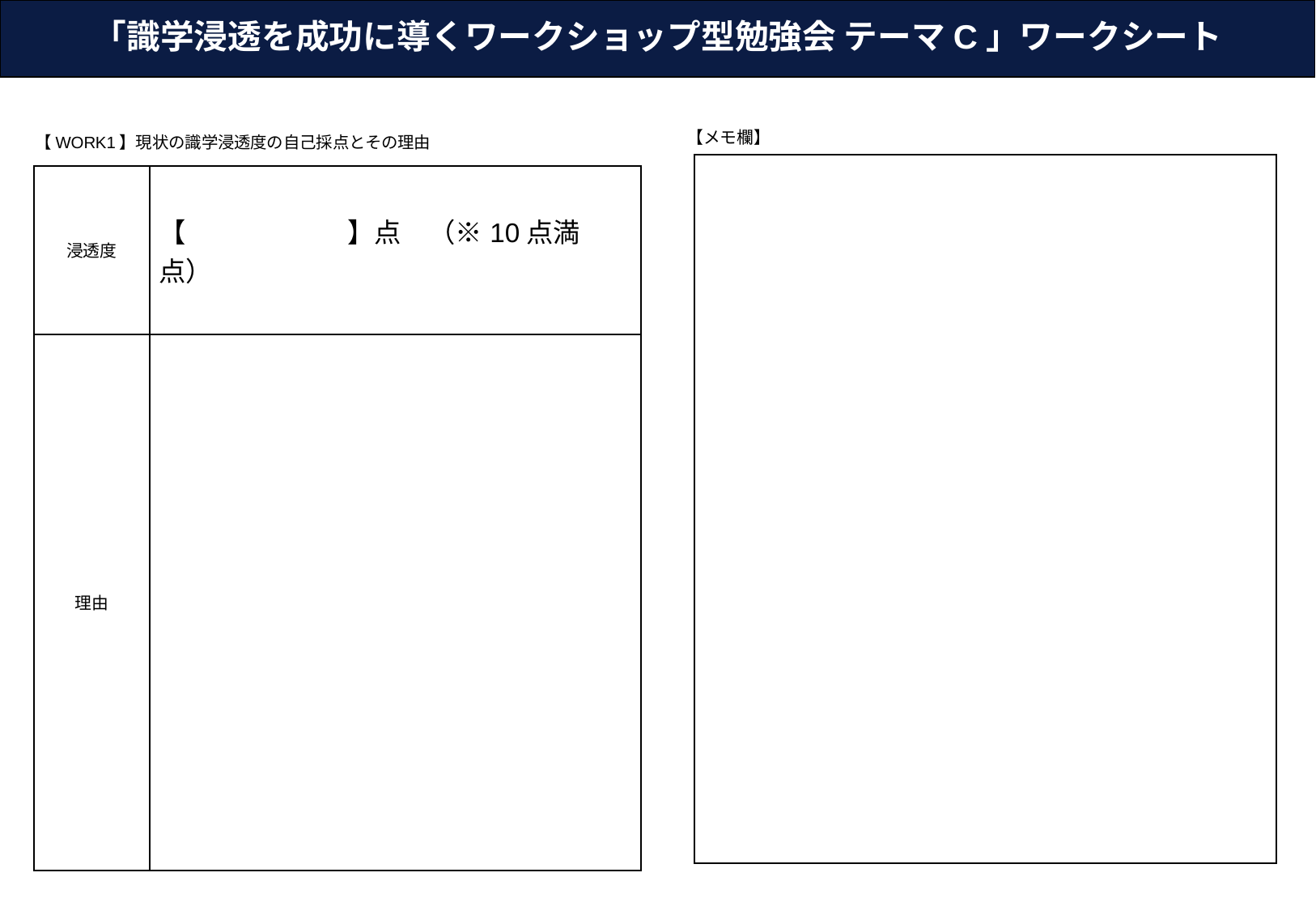

# 「識学浸透を成功に導くワークショップ型勉強会 テーマC」ワークシート
【メモ欄】
【WORK1】現状の識学浸透度の自己採点とその理由

| 浸透度 | 【　　　　　　】点　（※10点満点） |
| --- | --- |
| 理由 |  |